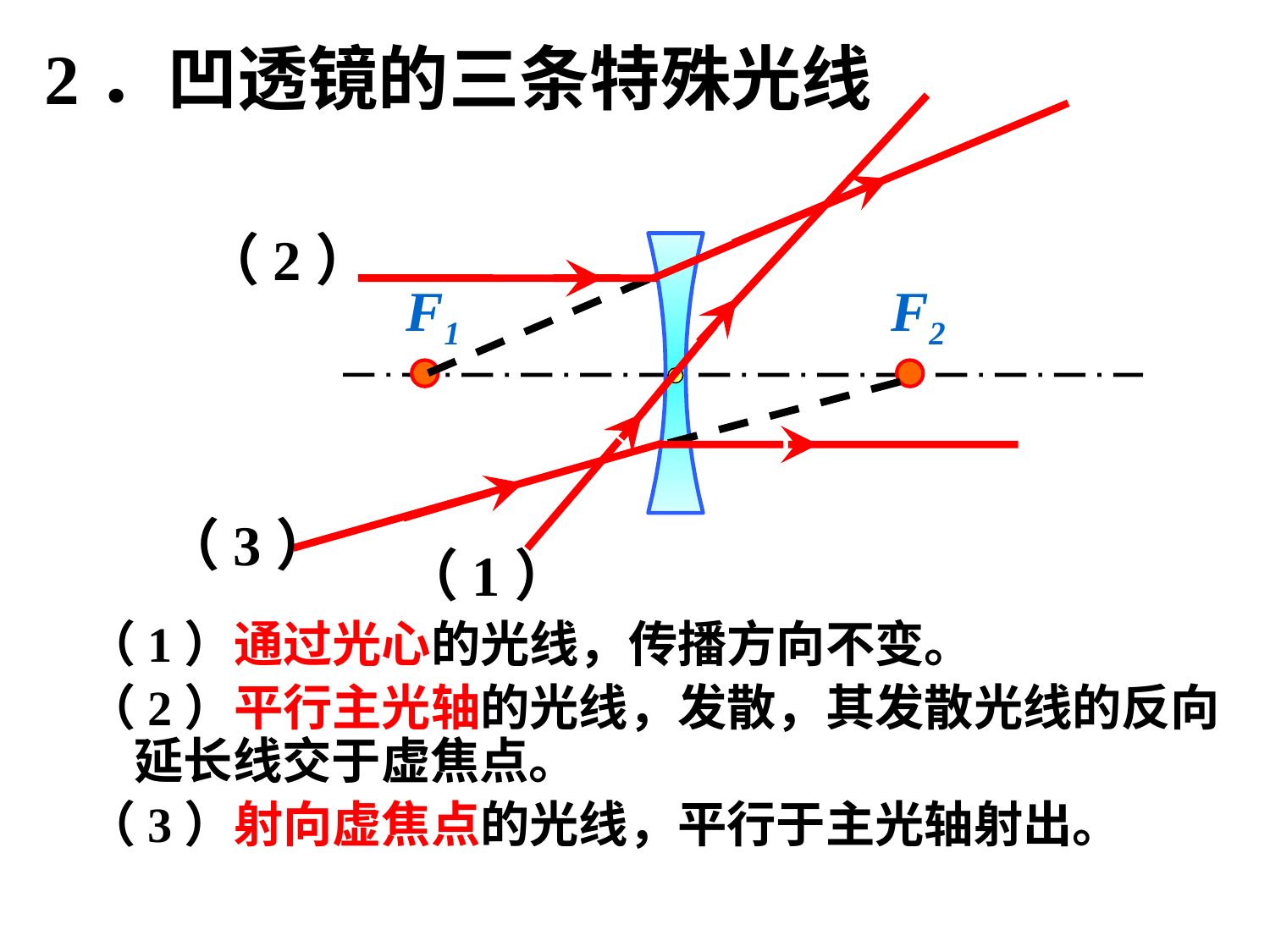

# 2．凹透镜的三条特殊光线

（1）

（2）

F1

F2

（3）
（1）通过光心的光线，传播方向不变。
（2）平行主光轴的光线，发散，其发散光线的反向延长线交于虚焦点。
（3）射向虚焦点的光线，平行于主光轴射出。